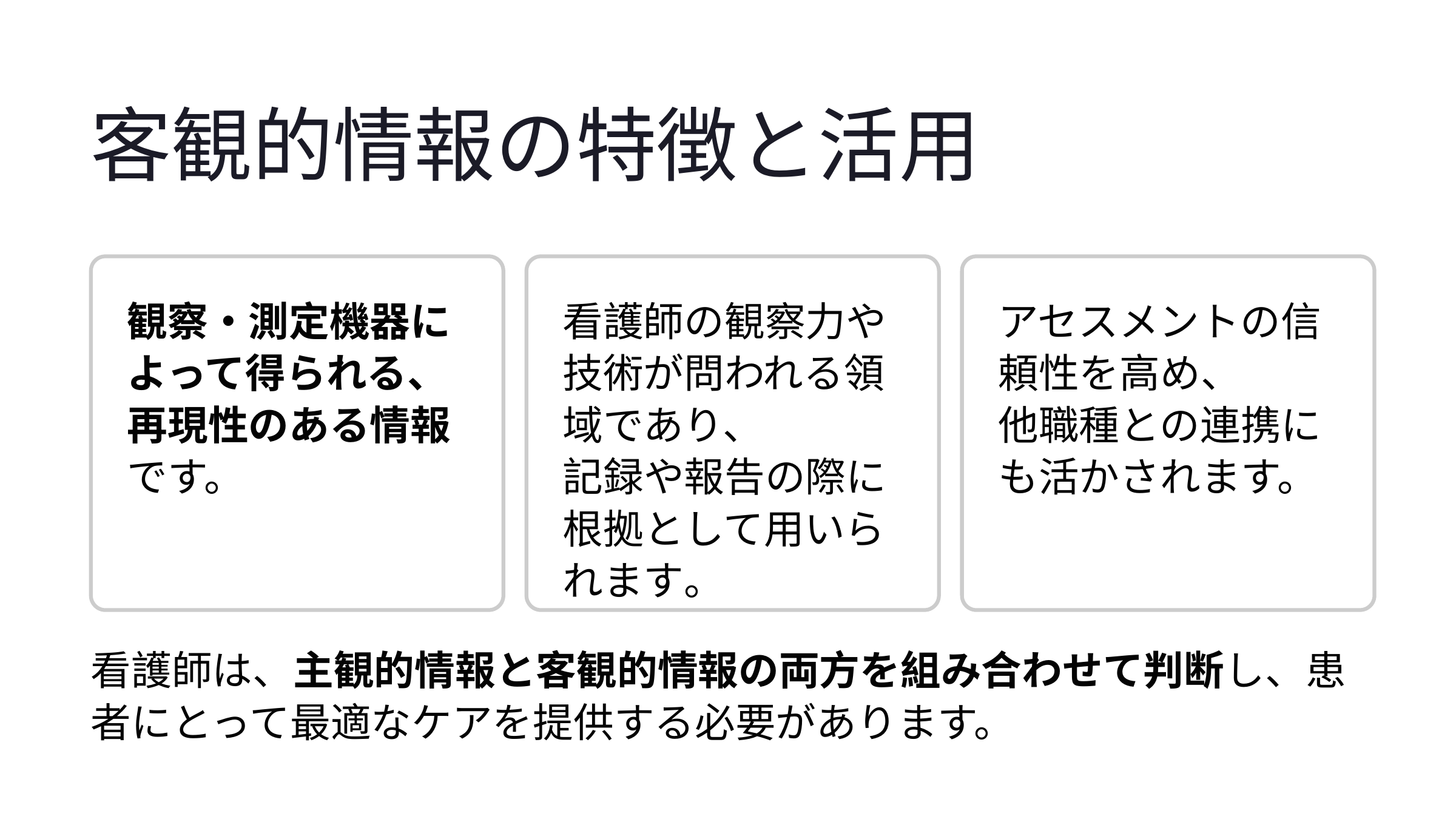

客観的情報の特徴と活用

観察・測定機器によって得られる、再現性のある情報です。
看護師の観察力や技術が問われる領域であり、
記録や報告の際に根拠として用いられます。
アセスメントの信頼性を高め、
他職種との連携にも活かされます。
看護師は、主観的情報と客観的情報の両方を組み合わせて判断し、患者にとって最適なケアを提供する必要があります。